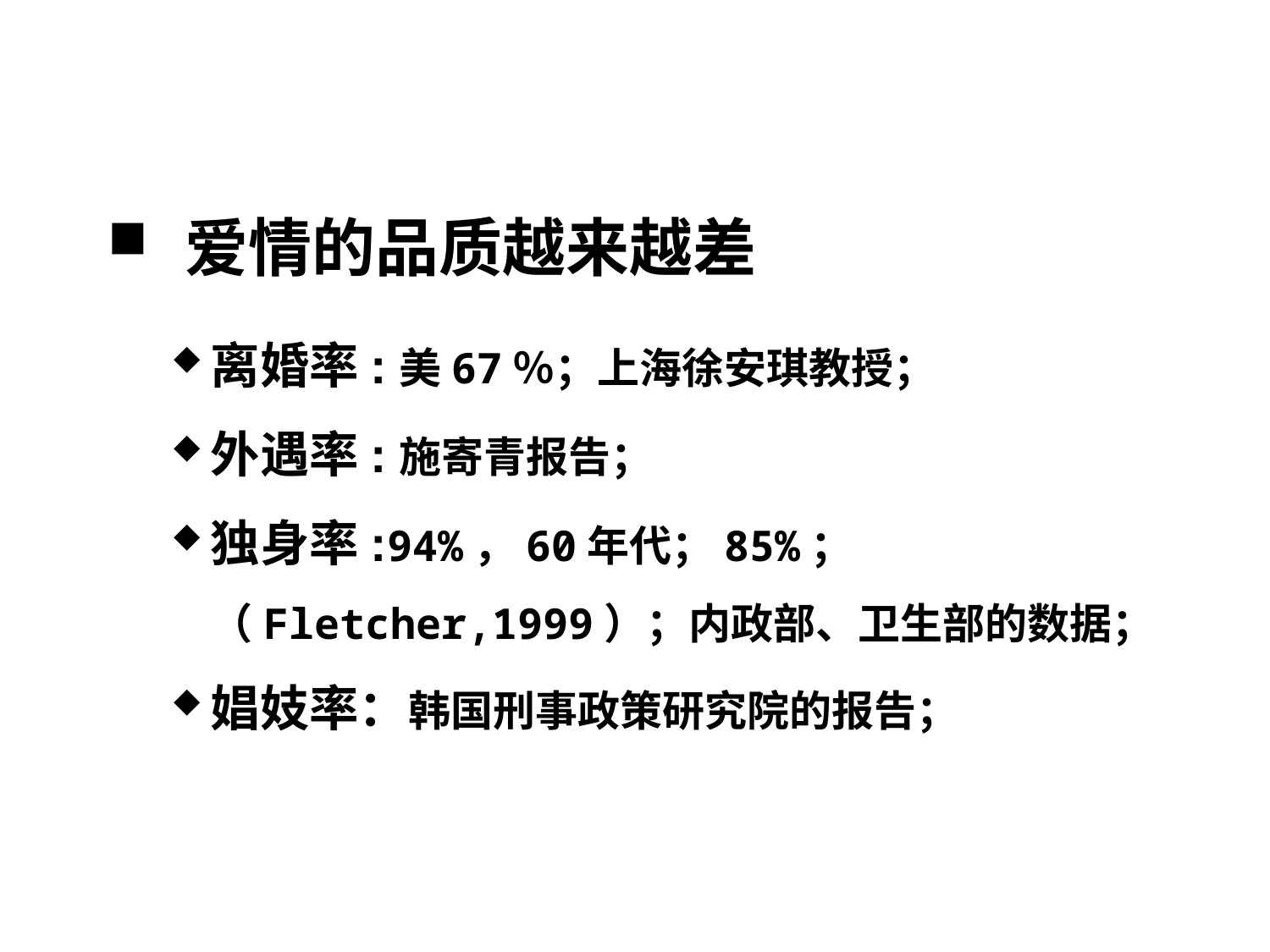

爱情的品质越来越差
离婚率:美67％；上海徐安琪教授；
外遇率:施寄青报告；
独身率:94%，60年代；85%；（Fletcher,1999）；内政部、卫生部的数据；
娼妓率：韩国刑事政策研究院的报告；